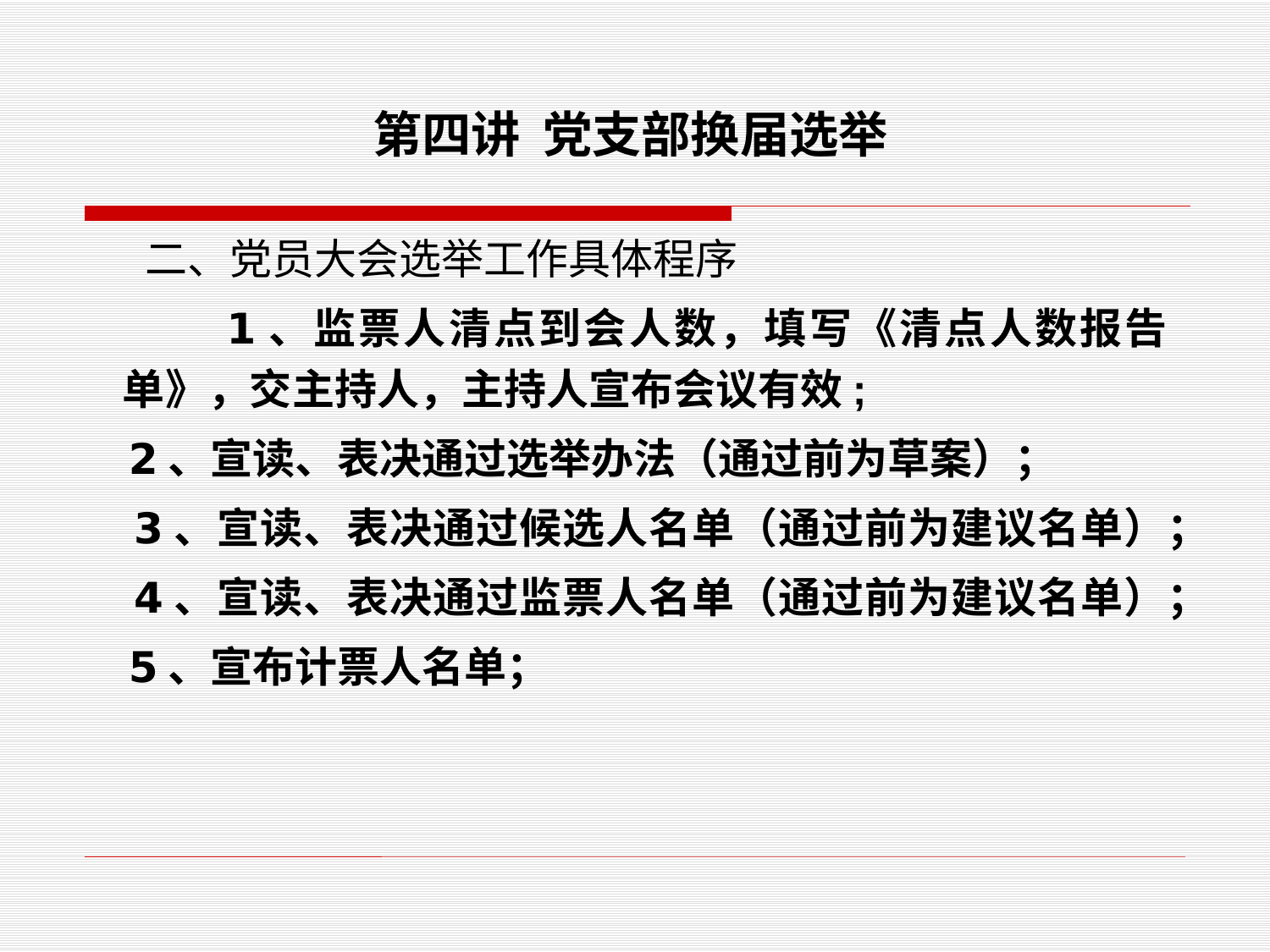

# 第四讲  党支部换届选举
         二、党员大会选举工作具体程序
      1、监票人清点到会人数，填写《清点人数报告单》，交主持人，主持人宣布会议有效;
      2、宣读、表决通过选举办法（通过前为草案）；
      3、宣读、表决通过候选人名单（通过前为建议名单）；
      4、宣读、表决通过监票人名单（通过前为建议名单）；
      5、宣布计票人名单；